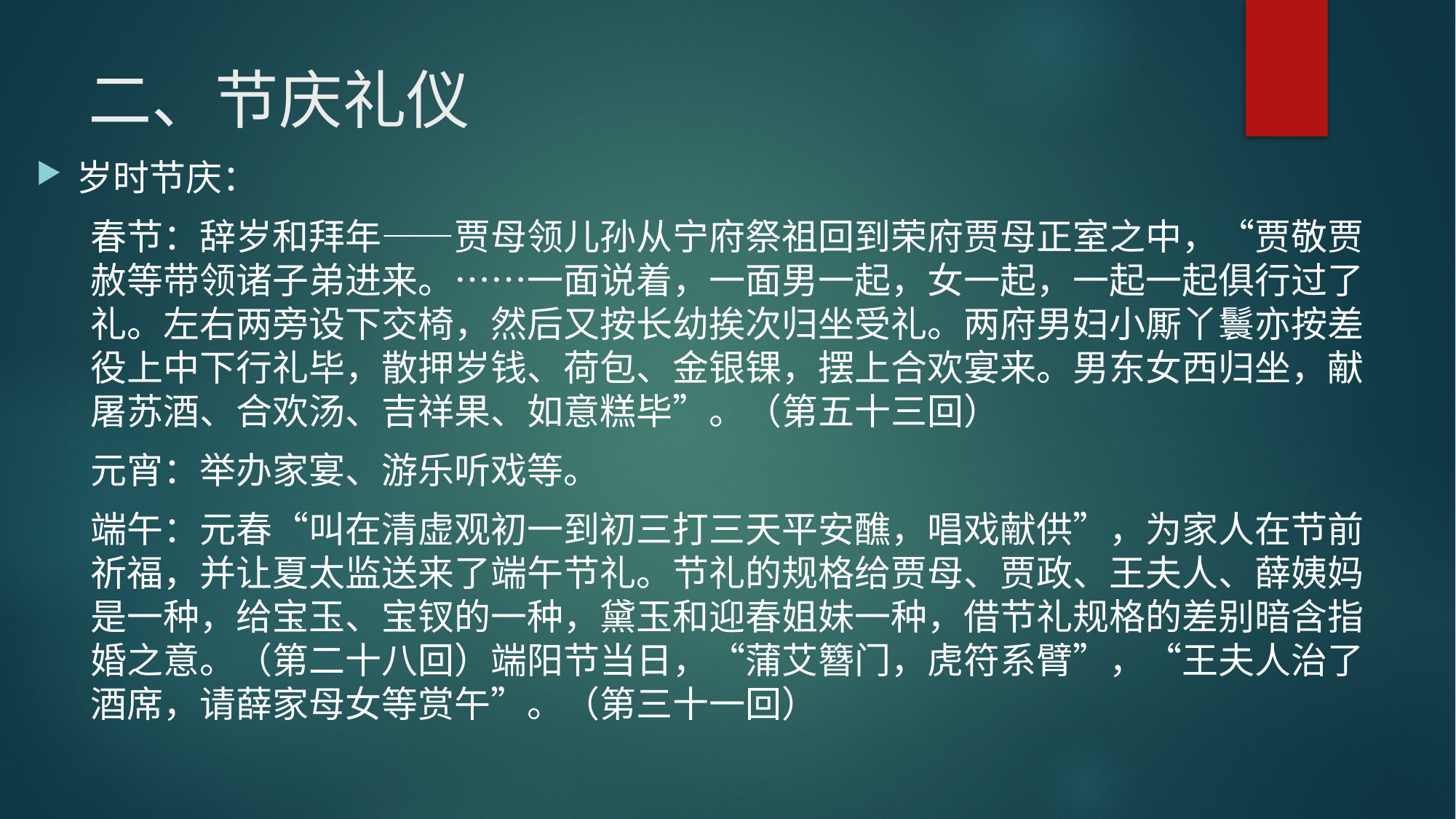

# 二、节庆礼仪
岁时节庆：
春节：辞岁和拜年——贾母领儿孙从宁府祭祖回到荣府贾母正室之中，“贾敬贾赦等带领诸子弟进来。……一面说着，一面男一起，女一起，一起一起俱行过了礼。左右两旁设下交椅，然后又按长幼挨次归坐受礼。两府男妇小厮丫鬟亦按差役上中下行礼毕，散押岁钱、荷包、金银锞，摆上合欢宴来。男东女西归坐，献屠苏酒、合欢汤、吉祥果、如意糕毕”。（第五十三回）
元宵：举办家宴、游乐听戏等。
端午：元春“叫在清虚观初一到初三打三天平安醮，唱戏献供”，为家人在节前祈福，并让夏太监送来了端午节礼。节礼的规格给贾母、贾政、王夫人、薛姨妈是一种，给宝玉、宝钗的一种，黛玉和迎春姐妹一种，借节礼规格的差别暗含指婚之意。（第二十八回）端阳节当日，“蒲艾簪门，虎符系臂”，“王夫人治了酒席，请薛家母女等赏午”。（第三十一回）